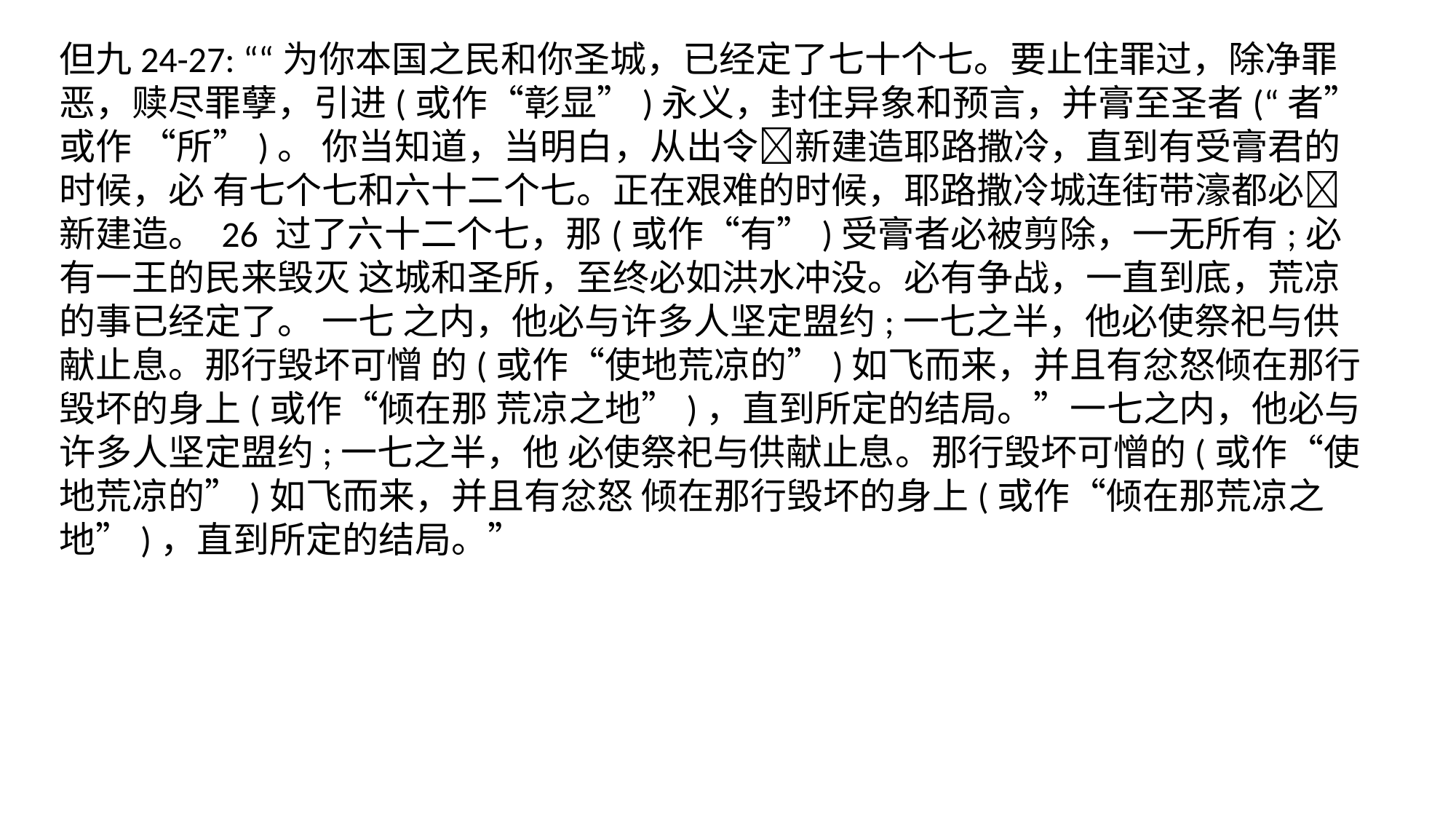

但九24-27: ““为你本国之⺠和你圣城，已经定了七十个七。要止住罪过，除净罪 恶，赎尽罪孽，引进(或作“彰显”)永义，封住异象和预言，并膏至圣者(“者”或作 “所”)。 你当知道，当明白，从出令􏰀新建造耶路撒冷，直到有受膏君的时候，必 有七个七和六十二个七。正在艰难的时候，耶路撒冷城连街带濠都必􏰀新建造。 26 过了六十二个七，那(或作“有”)受膏者必被剪除，一无所有;必有一王的⺠来毁灭 这城和圣所，至终必如洪水冲没。必有争战，一直到底，荒凉的事已经定了。 一七 之内，他必与许多人坚定盟约;一七之半，他必使祭祀与供献止息。那行毁坏可憎 的(或作“使地荒凉的”)如⻜而来，并且有忿怒倾在那行毁坏的身上(或作“倾在那 荒凉之地”)，直到所定的结局。”一七之内，他必与许多人坚定盟约;一七之半，他 必使祭祀与供献止息。那行毁坏可憎的(或作“使地荒凉的”)如⻜而来，并且有忿怒 倾在那行毁坏的身上(或作“倾在那荒凉之地”)，直到所定的结局。”